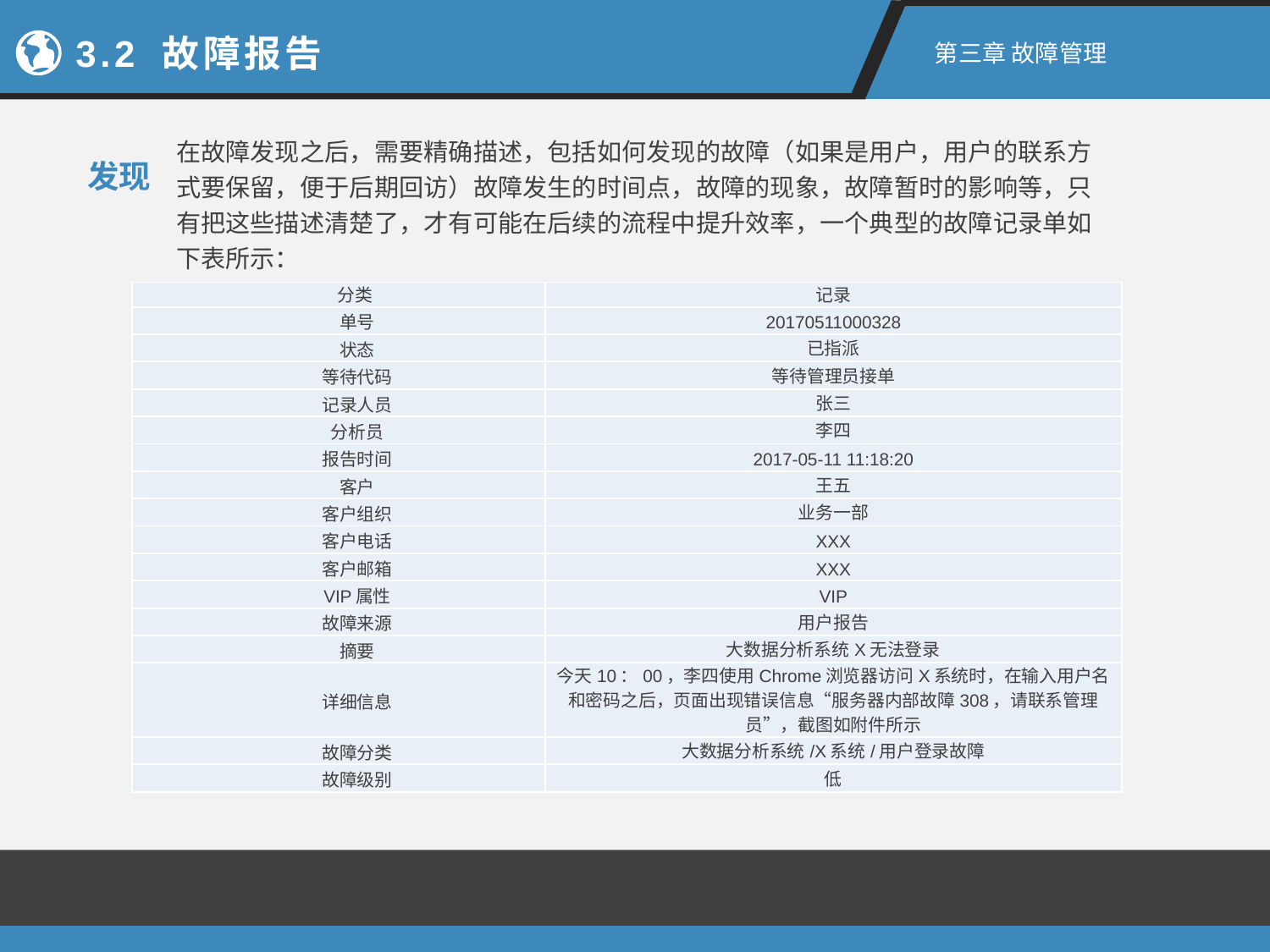

3.2 故障报告

第三章 故障管理
在故障发现之后，需要精确描述，包括如何发现的故障（如果是用户，用户的联系方式要保留，便于后期回访）故障发生的时间点，故障的现象，故障暂时的影响等，只有把这些描述清楚了，才有可能在后续的流程中提升效率，一个典型的故障记录单如下表所示：
发现
| 分类 | 记录 |
| --- | --- |
| 单号 | 20170511000328 |
| 状态 | 已指派 |
| 等待代码 | 等待管理员接单 |
| 记录人员 | 张三 |
| 分析员 | 李四 |
| 报告时间 | 2017-05-11 11:18:20 |
| 客户 | 王五 |
| 客户组织 | 业务一部 |
| 客户电话 | XXX |
| 客户邮箱 | XXX |
| VIP属性 | VIP |
| 故障来源 | 用户报告 |
| 摘要 | 大数据分析系统X无法登录 |
| 详细信息 | 今天10：00，李四使用Chrome浏览器访问X系统时，在输入用户名和密码之后，页面出现错误信息“服务器内部故障308，请联系管理员”，截图如附件所示 |
| 故障分类 | 大数据分析系统/X系统/用户登录故障 |
| 故障级别 | 低 |